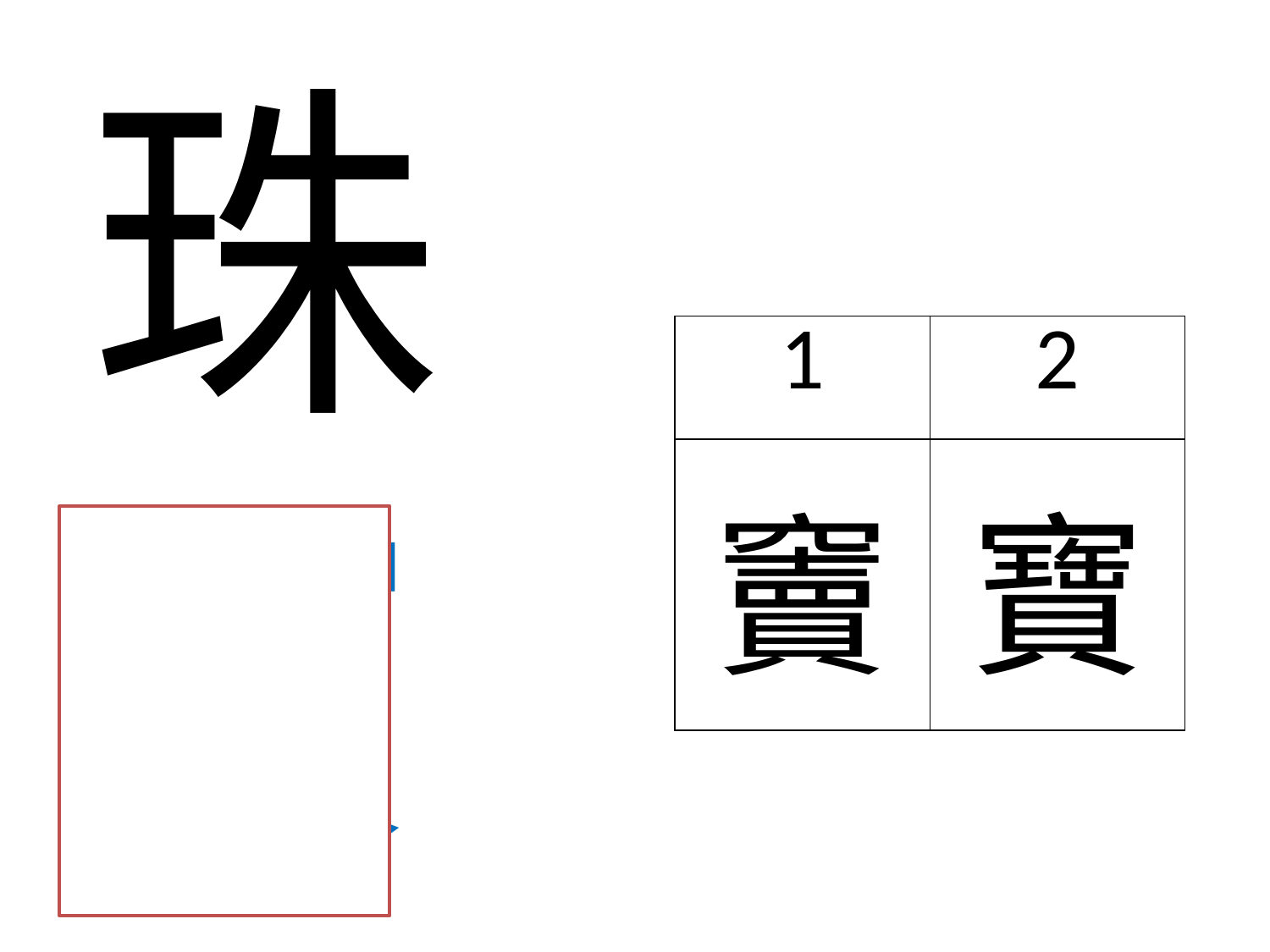

珠

| 1 | 2 |
| --- | --- |
| 竇 | 寶 |
寶